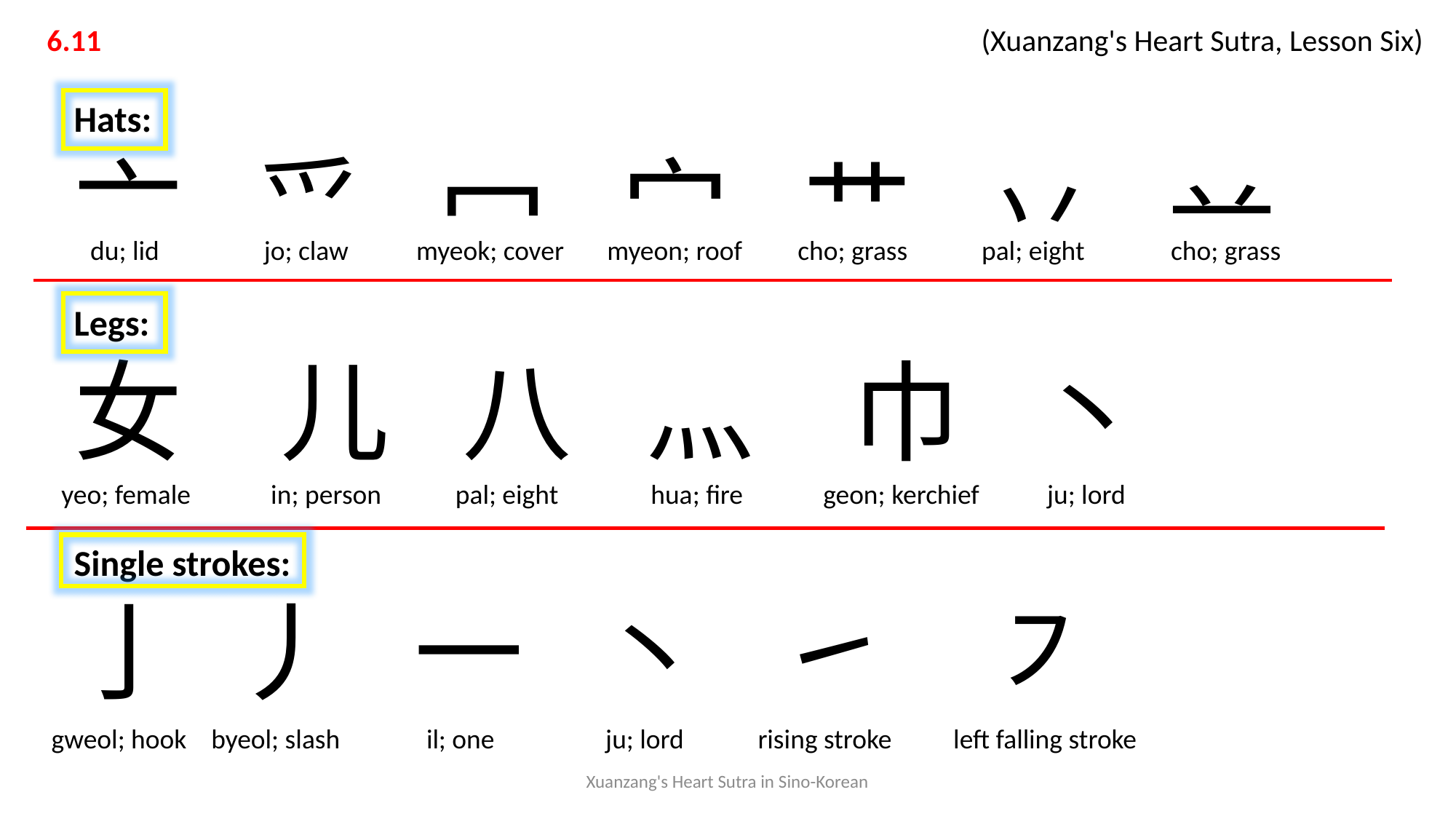

6.11  			  			                             (Xuanzang's Heart Sutra, Lesson Six)
Hats:
亠   爫   冖   宀   艹   丷   䒑

Legs:
女    儿   八   灬    巾   丶

Single strokes:
亅  丿   一   丶   ㇀    ㇇

du; lid                 jo; claw           myeok; cover       myeon; roof         cho; grass            pal; eight              cho; grass

yeo; female             in; person            pal; eight               hua; fire             geon; kerchief           ju; lord

gweol; hook    byeol; slash              il; one                  ju; lord            rising stroke          left falling stroke
Xuanzang's Heart Sutra in Sino-Korean